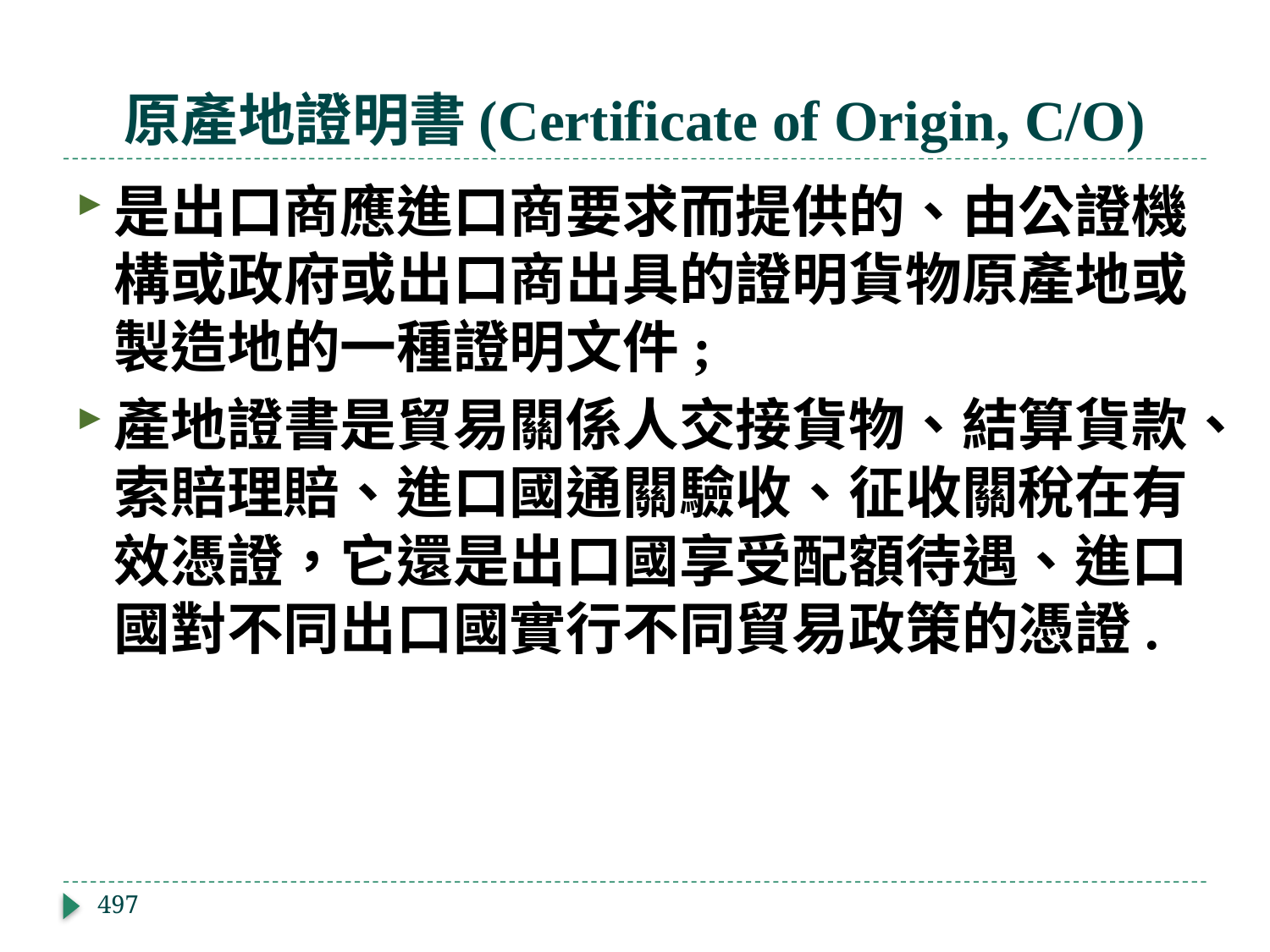

# 原產地證明書(Certificate of Origin, C/O)
是出口商應進口商要求而提供的、由公證機構或政府或出口商出具的證明貨物原產地或製造地的一種證明文件;
產地證書是貿易關係人交接貨物、結算貨款、索賠理賠、進口國通關驗收、征收關稅在有效憑證，它還是出口國享受配額待遇、進口國對不同出口國實行不同貿易政策的憑證.
497